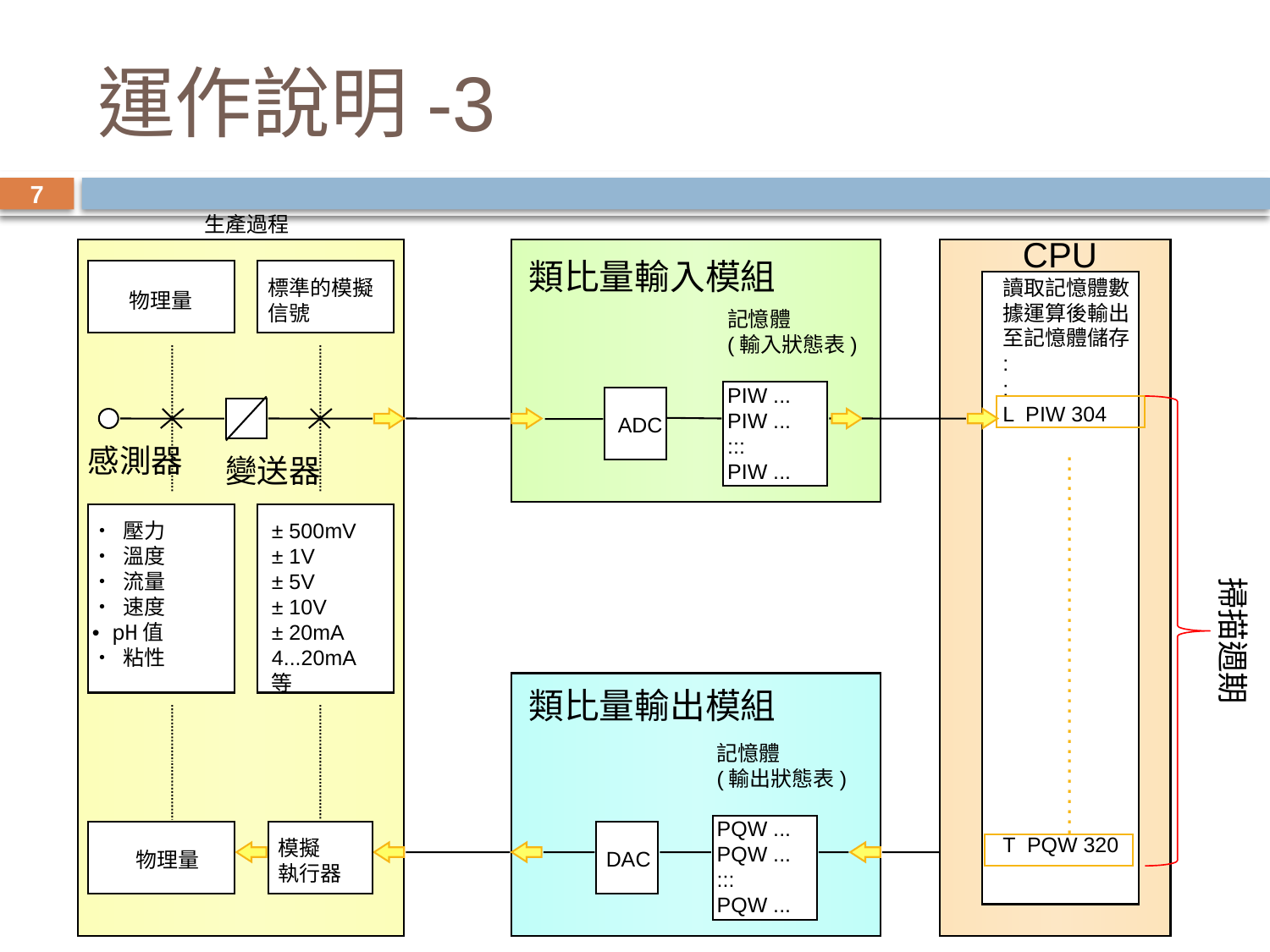

# 運作說明-3
7
生產過程

標準的模擬
信號
物理量

感測器
變送器

• 壓力
• 溫度
• 流量
• 速度
• pH值
• 粘性

± 500mV
± 1V
± 5V
± 10V
± 20mA
4...20mA
等

CPU

讀取記憶體數
據運算後輸出
至記憶體儲存
:
:
L  PIW 304

T  PQW 320

類比量輸入模組
記憶體
(輸入狀態表)

PIW ...
PIW ...
:::
PIW ...

ADC

掃描週期
.
.
.
.
.
.
.
.
.
.
.
.
.
.
.
.
.
.
.
.
.
.
.
.
.
.
.
.
.
.
.
.
.
.
.
.
.
.

類比量輸出模組
記憶體
(輸出狀態表)

PQW ...
PQW ...
:::
PQW ...

DAC

模擬
執行器
        物理量